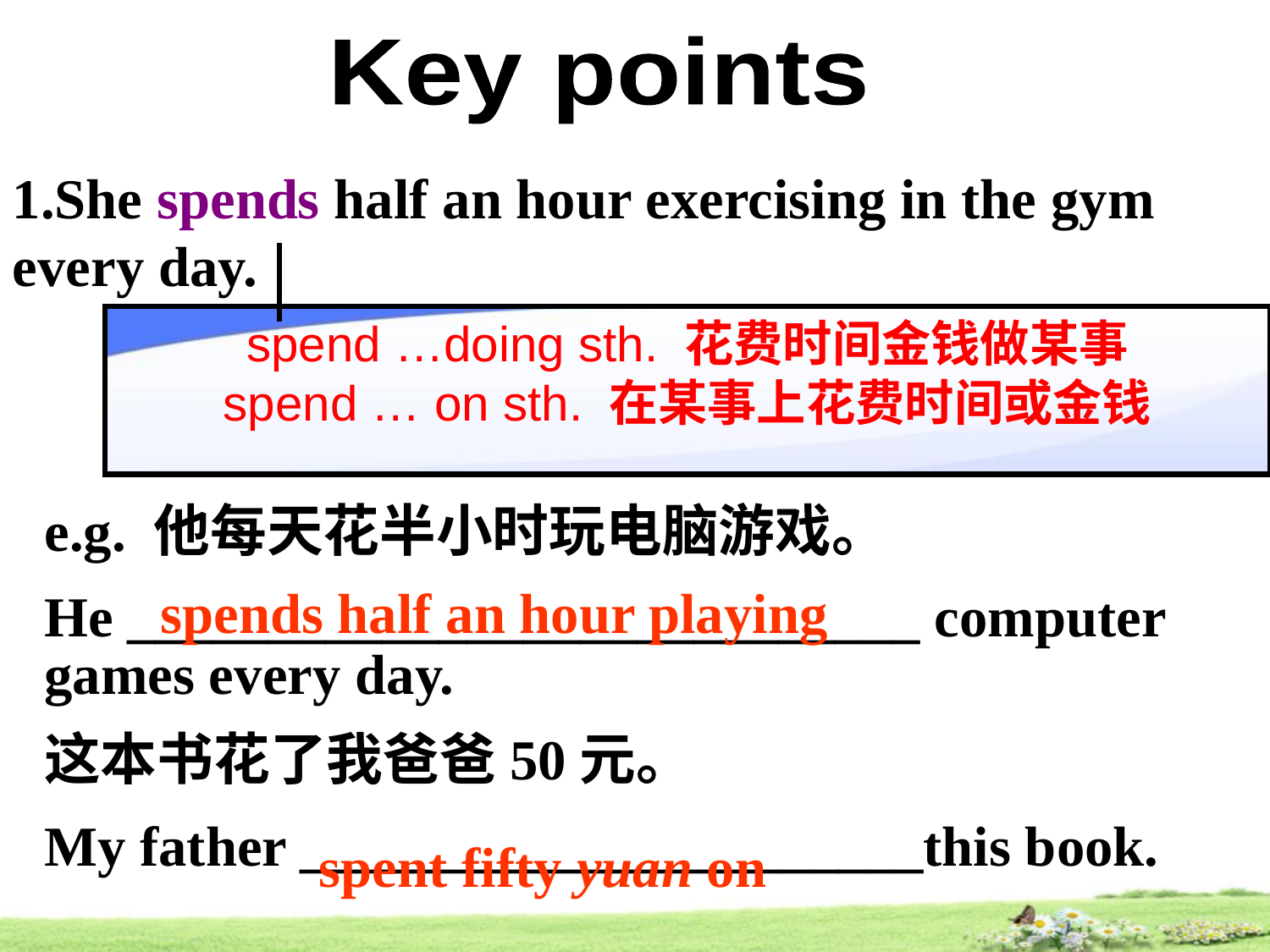

Key points
1.She spends half an hour exercising in the gym every day.
spend …doing sth. 花费时间金钱做某事
spend … on sth. 在某事上花费时间或金钱
e.g. 他每天花半小时玩电脑游戏。
He ____________________________ computer games every day.
这本书花了我爸爸50元。
My father ______________________this book.
spends half an hour playing
spent fifty yuan on